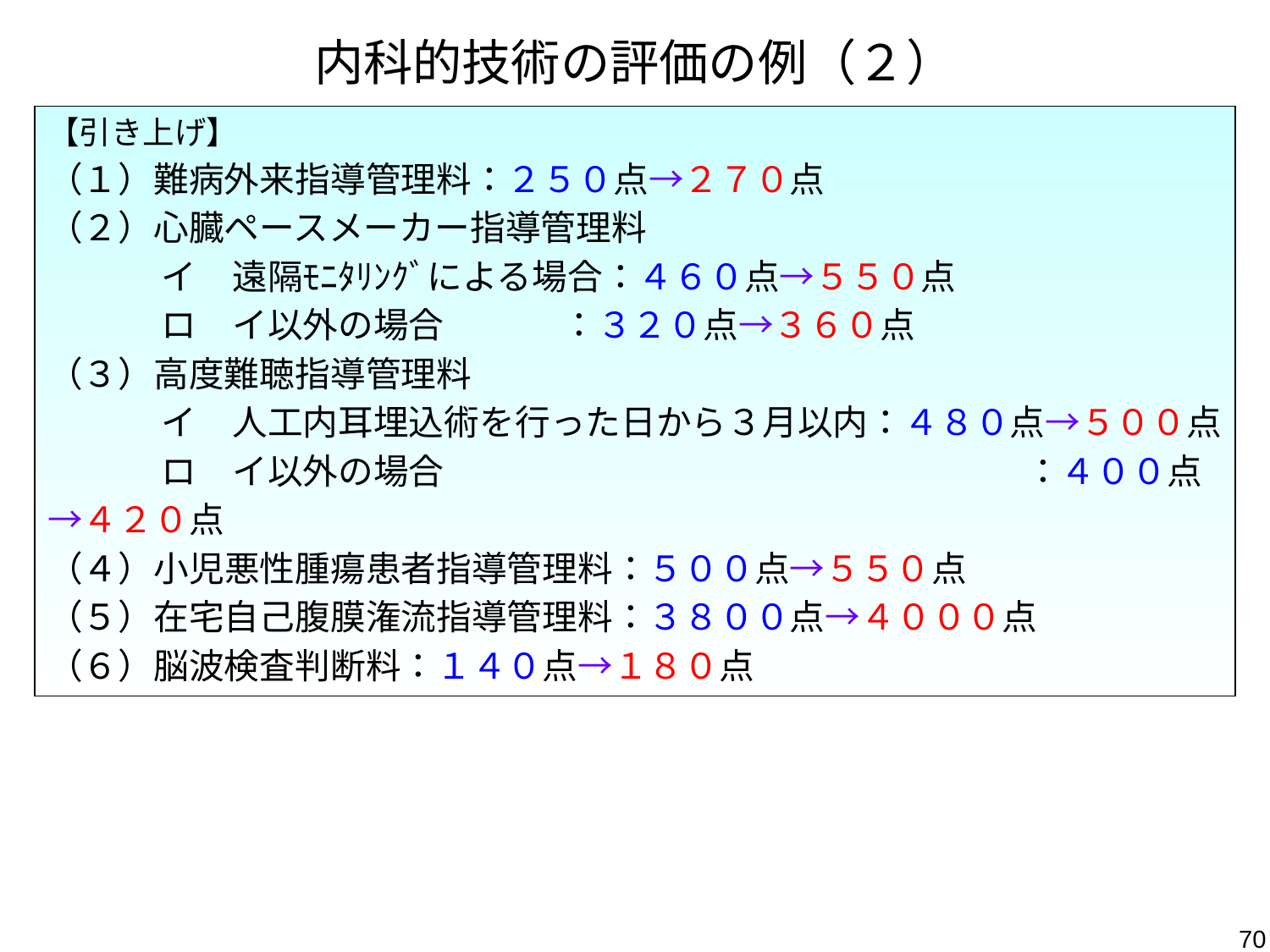

内科的技術の評価の例（２）
【引き上げ】
（１）難病外来指導管理料：２５０点→２７０点
（２）心臓ペースメーカー指導管理料
　　　 イ　遠隔ﾓﾆﾀﾘﾝｸﾞによる場合：４６０点→５５０点
　　　 ロ　イ以外の場合               ：３２０点→３６０点
（３）高度難聴指導管理料
　　　 イ　人工内耳埋込術を行った日から３月以内：４８０点→５００点
　　　 ロ　イ以外の場合　　　　　　　　　　　　　　　  　：４００点→４２０点
（４）小児悪性腫瘍患者指導管理料：５００点→５５０点
（５）在宅自己腹膜潅流指導管理料：３８００点→４０００点
（６）脳波検査判断料：１４０点→１８０点

70